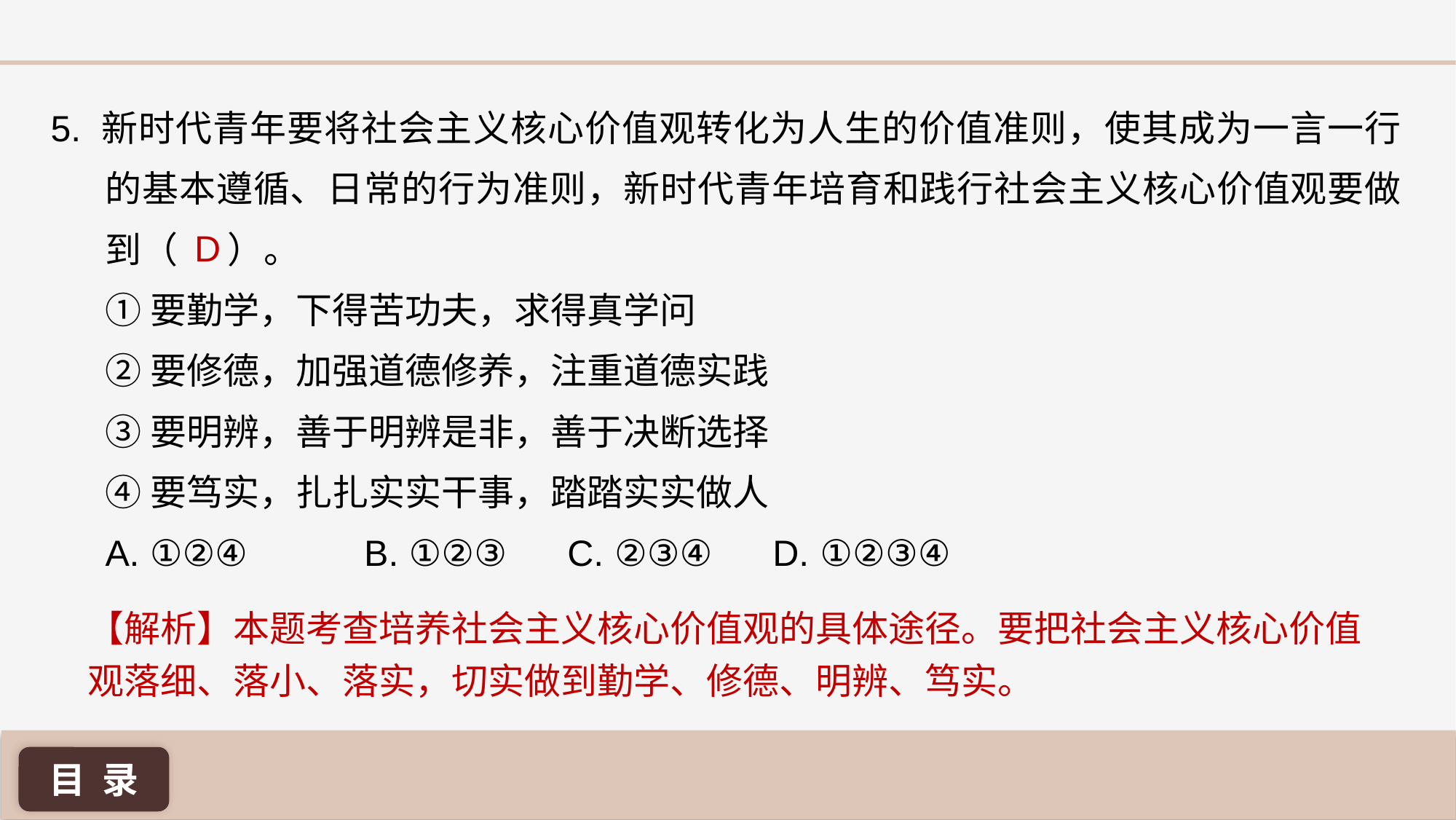

5. 新时代青年要将社会主义核心价值观转化为人生的价值准则，使其成为一言一行的基本遵循、日常的行为准则，新时代青年培育和践行社会主义核心价值观要做到（      ）。
①要勤学，下得苦功夫，求得真学问
②要修德，加强道德修养，注重道德实践
③要明辨，善于明辨是非，善于决断选择
④要笃实，扎扎实实干事，踏踏实实做人
A. ①②④ 	    B. ①②③      C. ②③④      D. ①②③④
D
【解析】本题考查培养社会主义核心价值观的具体途径。要把社会主义核心价值观落细、落小、落实，切实做到勤学、修德、明辨、笃实。